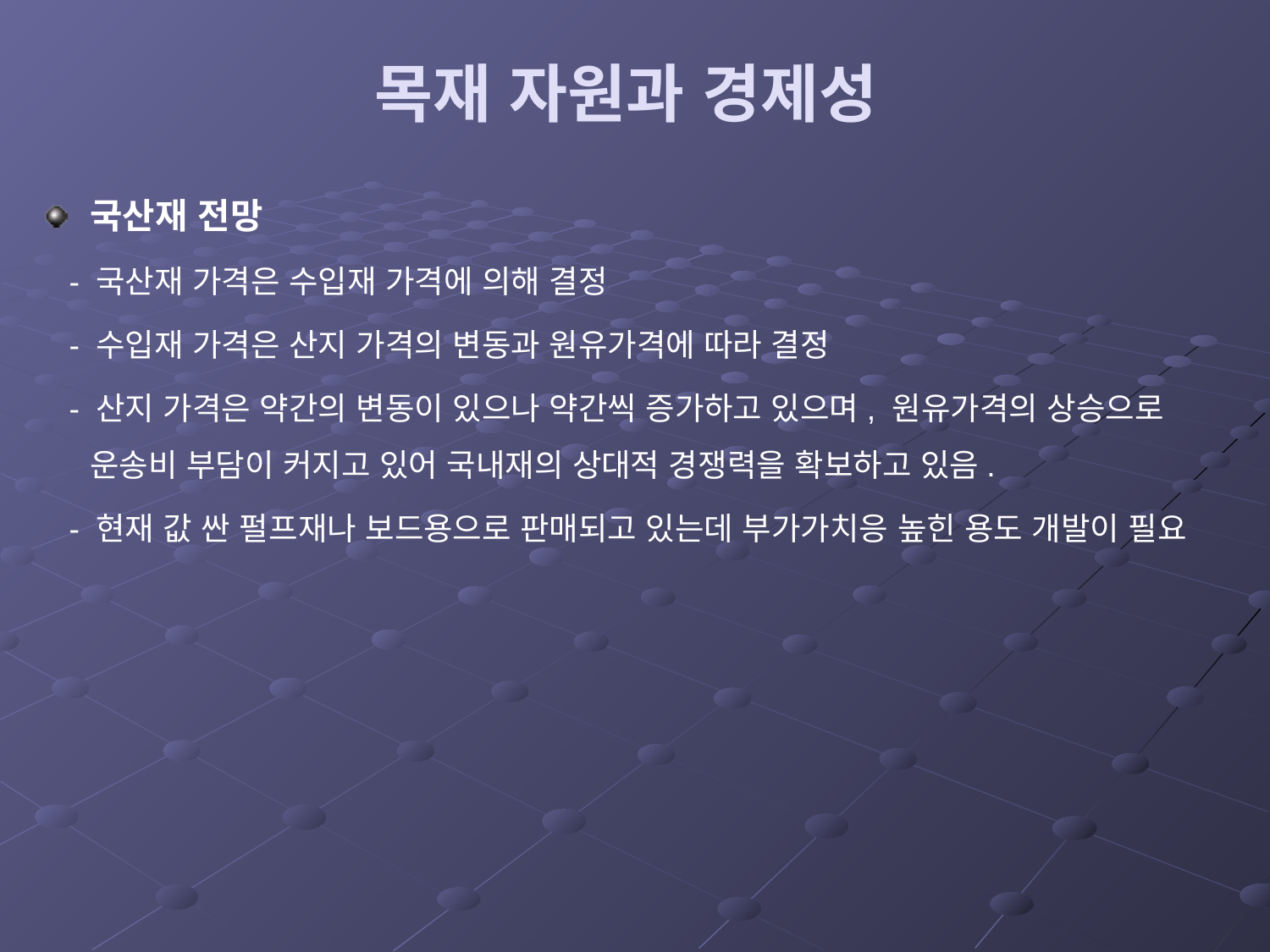

# 목재 자원과 경제성
국산재 전망
   - 국산재 가격은 수입재 가격에 의해 결정
   - 수입재 가격은 산지 가격의 변동과 원유가격에 따라 결정
   - 산지 가격은 약간의 변동이 있으나 약간씩 증가하고 있으며, 원유가격의 상승으로 운송비 부담이 커지고 있어 국내재의 상대적 경쟁력을 확보하고 있음.
   - 현재 값 싼 펄프재나 보드용으로 판매되고 있는데 부가가치응 높힌 용도 개발이 필요